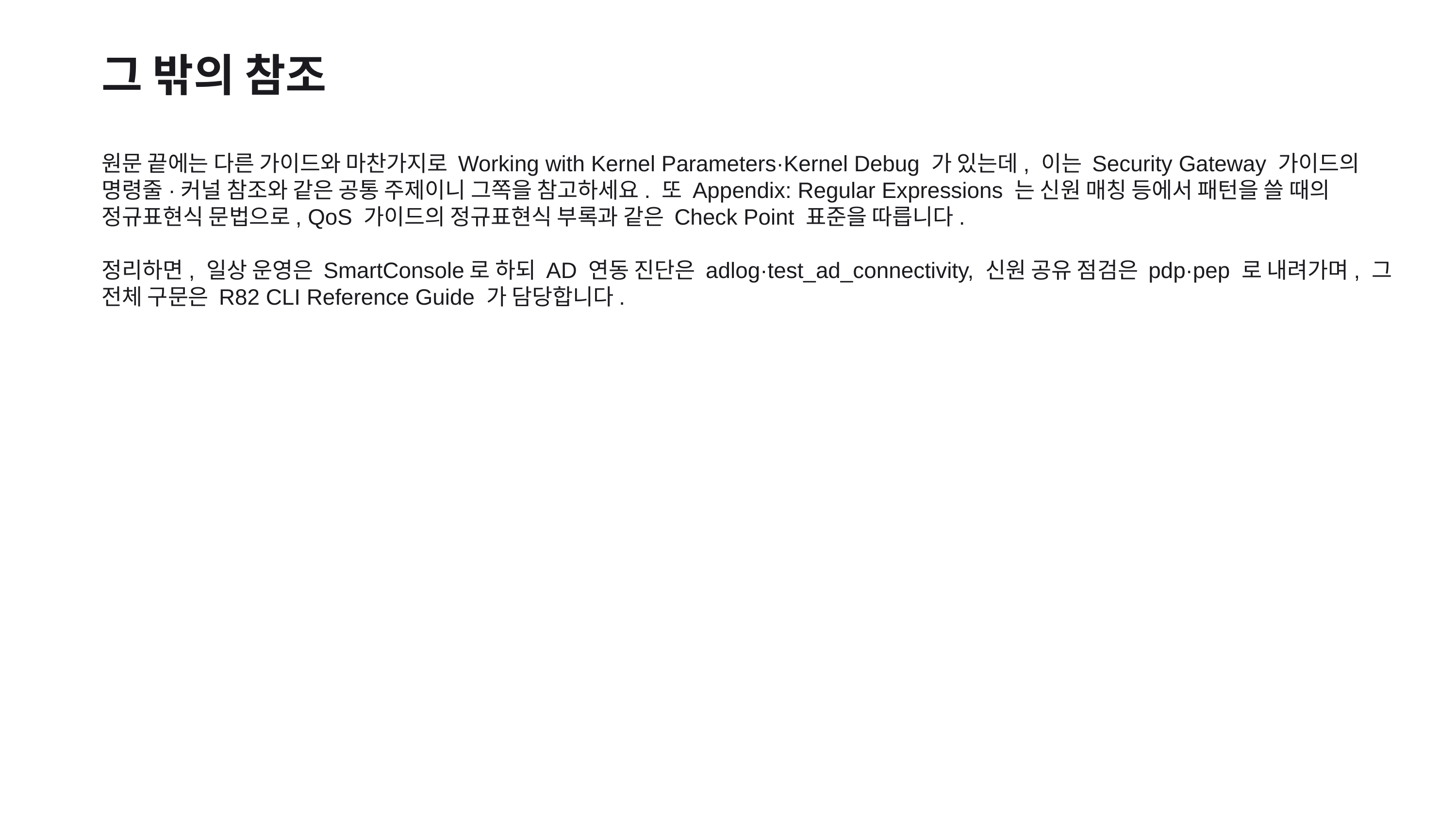

그 밖의 참조
원문 끝에는 다른 가이드와 마찬가지로 Working with Kernel Parameters·Kernel Debug 가 있는데, 이는 Security Gateway 가이드의 명령줄·커널 참조와 같은 공통 주제이니 그쪽을 참고하세요. 또 Appendix: Regular Expressions 는 신원 매칭 등에서 패턴을 쓸 때의 정규표현식 문법으로, QoS 가이드의 정규표현식 부록과 같은 Check Point 표준을 따릅니다.

정리하면, 일상 운영은 SmartConsole로 하되 AD 연동 진단은 adlog·test_ad_connectivity, 신원 공유 점검은 pdp·pep 로 내려가며, 그 전체 구문은 R82 CLI Reference Guide 가 담당합니다.